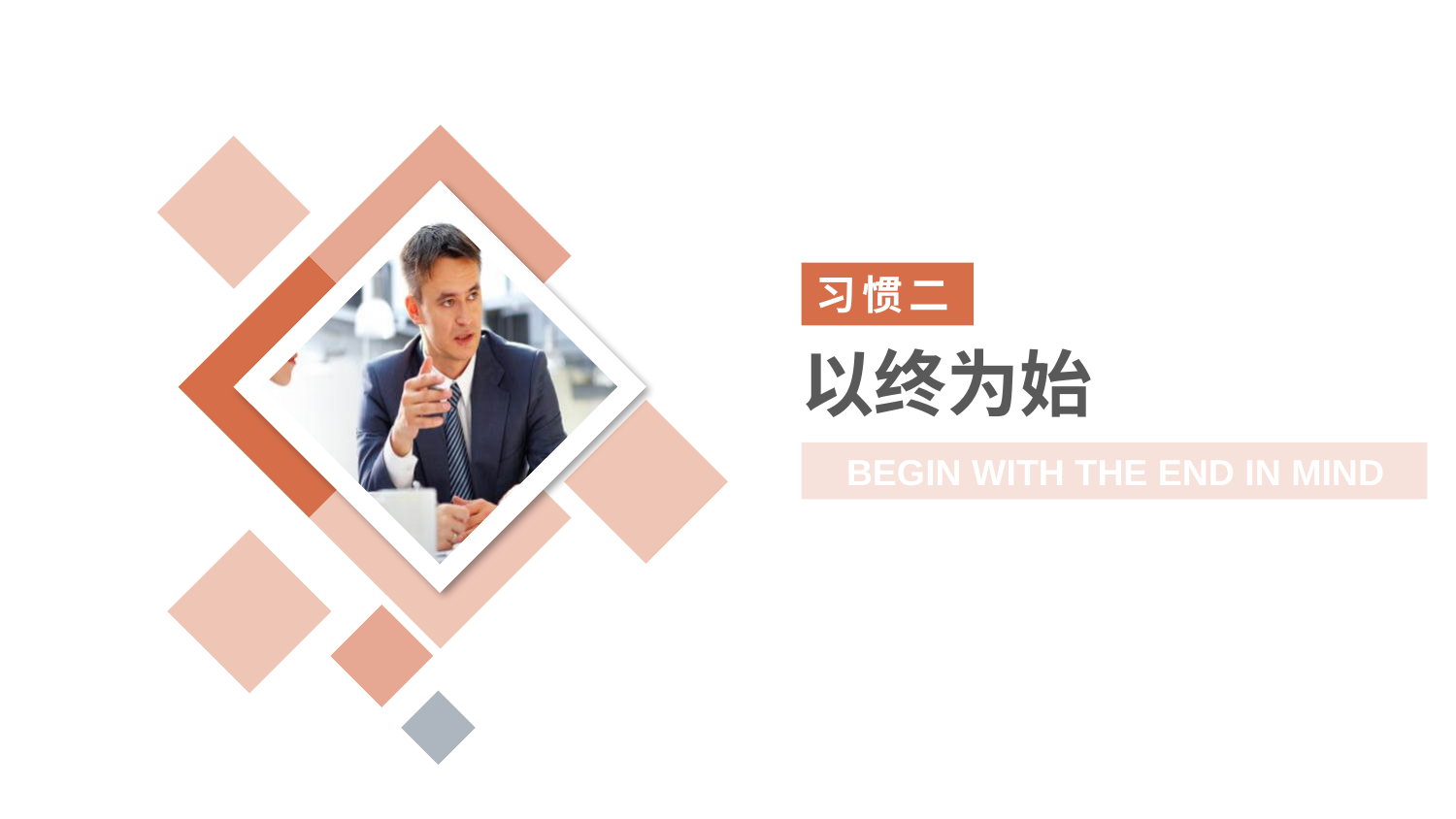

习惯二
以终为始

BEGIN WITH THE END IN MIND